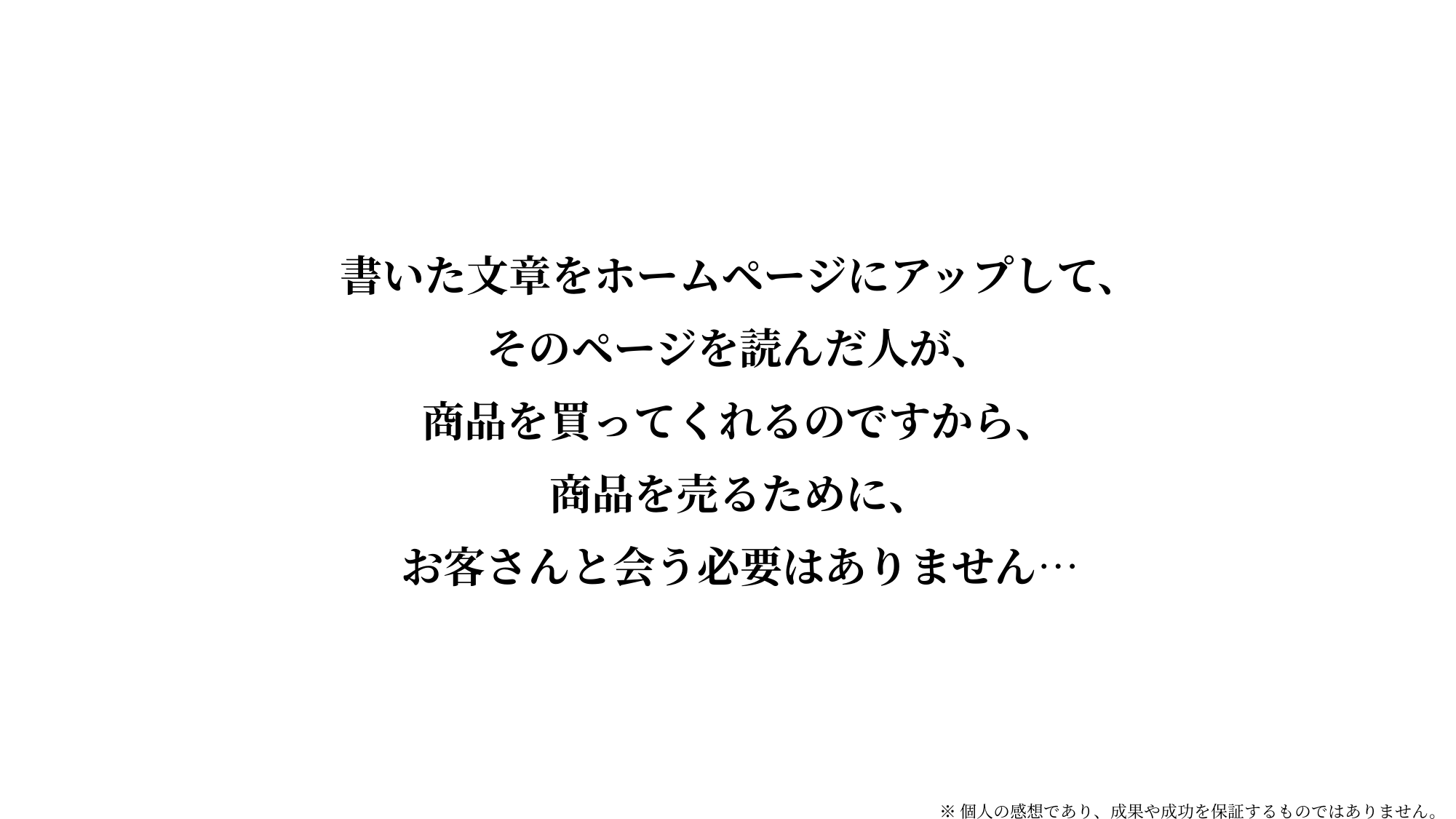

書いた文章をホームページにアップして、
そのページを読んだ人が、
商品を買ってくれるのですから、
商品を売るために、
お客さんと会う必要はありません…
※個人の感想であり、成果や成功を保証するものではありません。